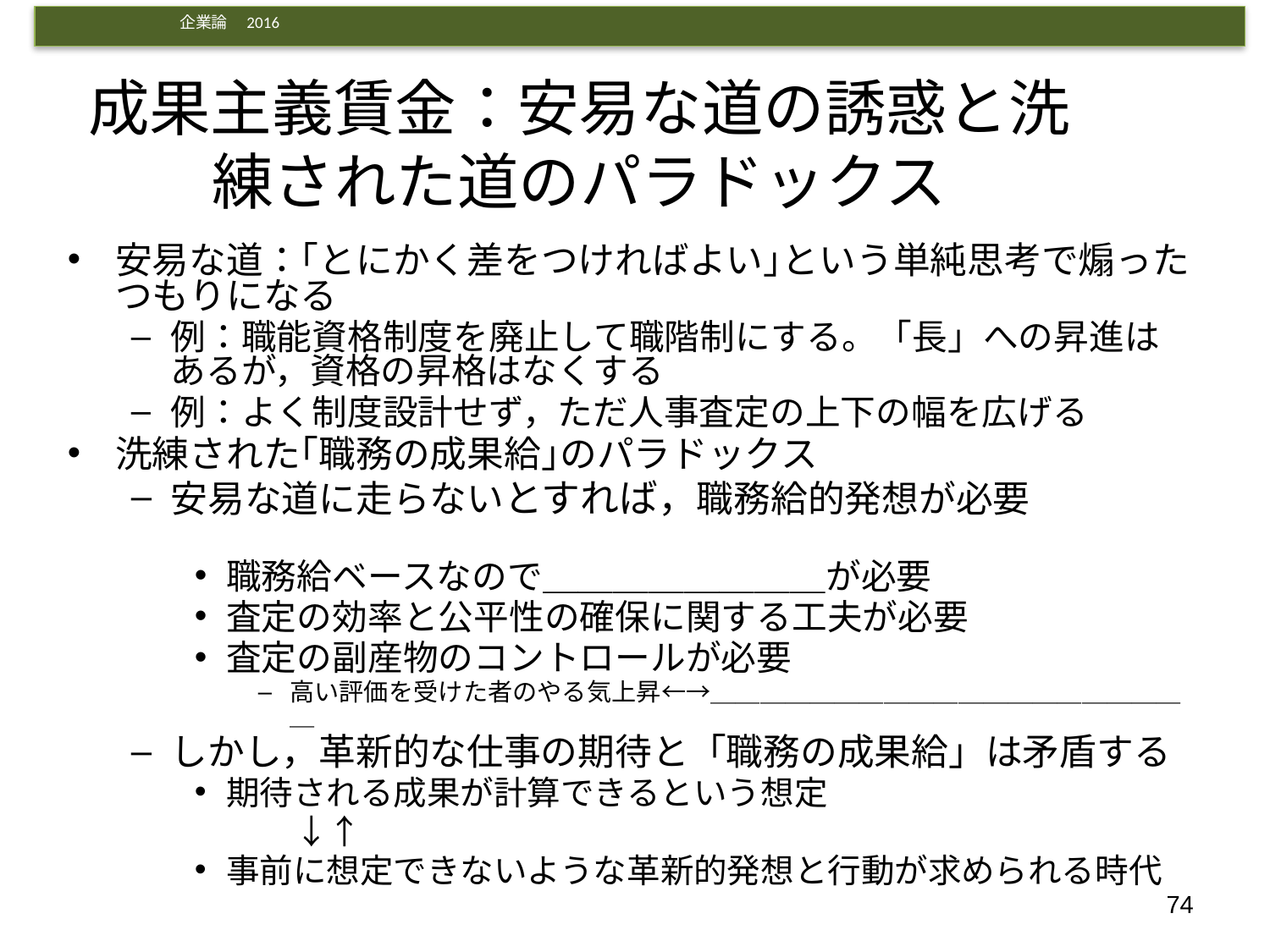

# 成果主義賃金：安易な道の誘惑と洗練された道のパラドックス
安易な道：｢とにかく差をつければよい｣という単純思考で煽ったつもりになる
例：職能資格制度を廃止して職階制にする。「長」への昇進はあるが，資格の昇格はなくする
例：よく制度設計せず，ただ人事査定の上下の幅を広げる
洗練された｢職務の成果給｣のパラドックス
安易な道に走らないとすれば，職務給的発想が必要
職務給ベースなので＿＿＿＿＿＿＿＿が必要
査定の効率と公平性の確保に関する工夫が必要
査定の副産物のコントロールが必要
高い評価を受けた者のやる気上昇←→＿＿＿＿＿＿＿＿＿＿＿＿＿＿＿＿＿＿＿＿
しかし，革新的な仕事の期待と「職務の成果給」は矛盾する
期待される成果が計算できるという想定
　　　↓↑
事前に想定できないような革新的発想と行動が求められる時代
74